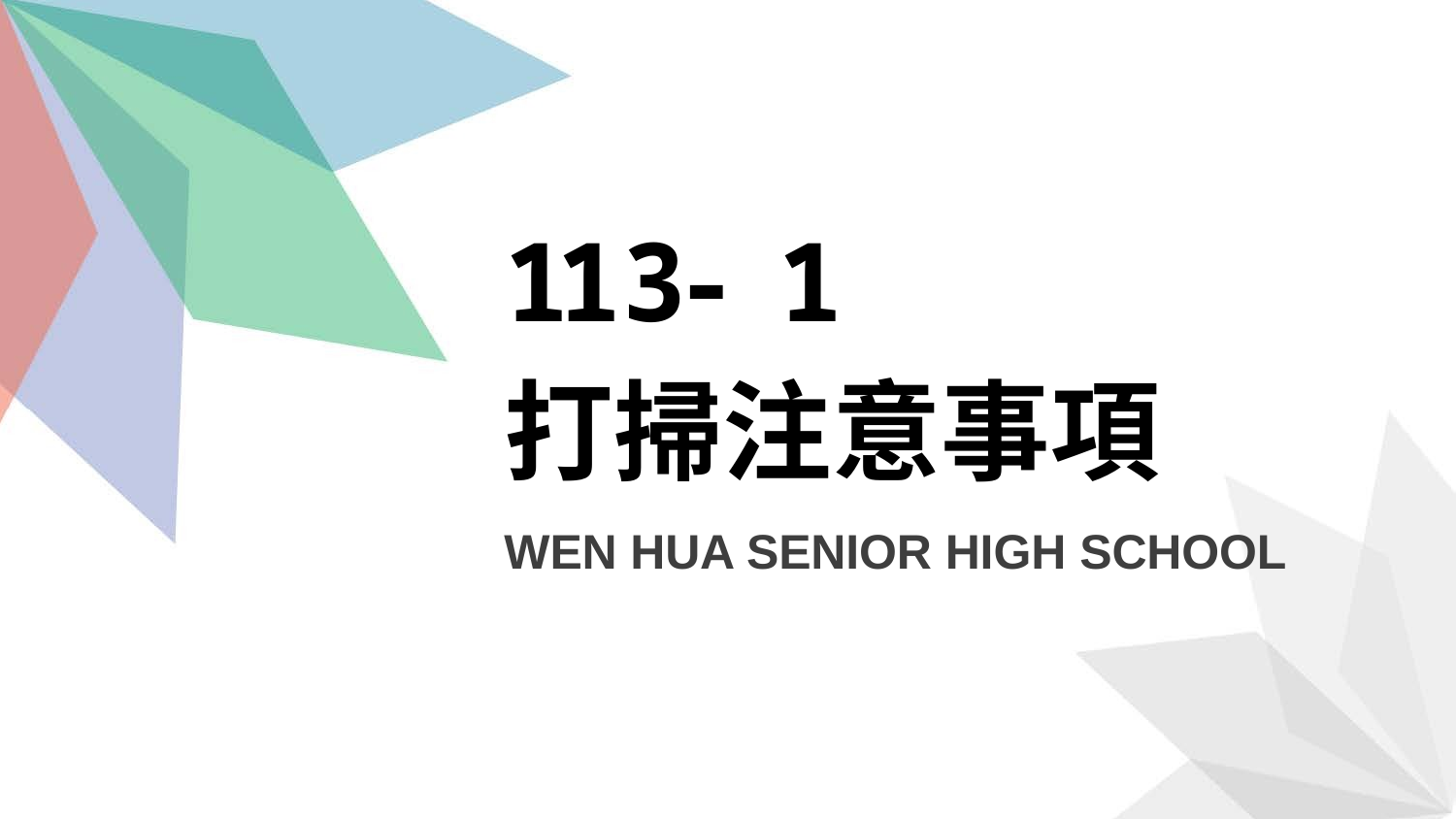

113- 1
打掃注意事項
WEN HUA SENIOR HIGH SCHOOL